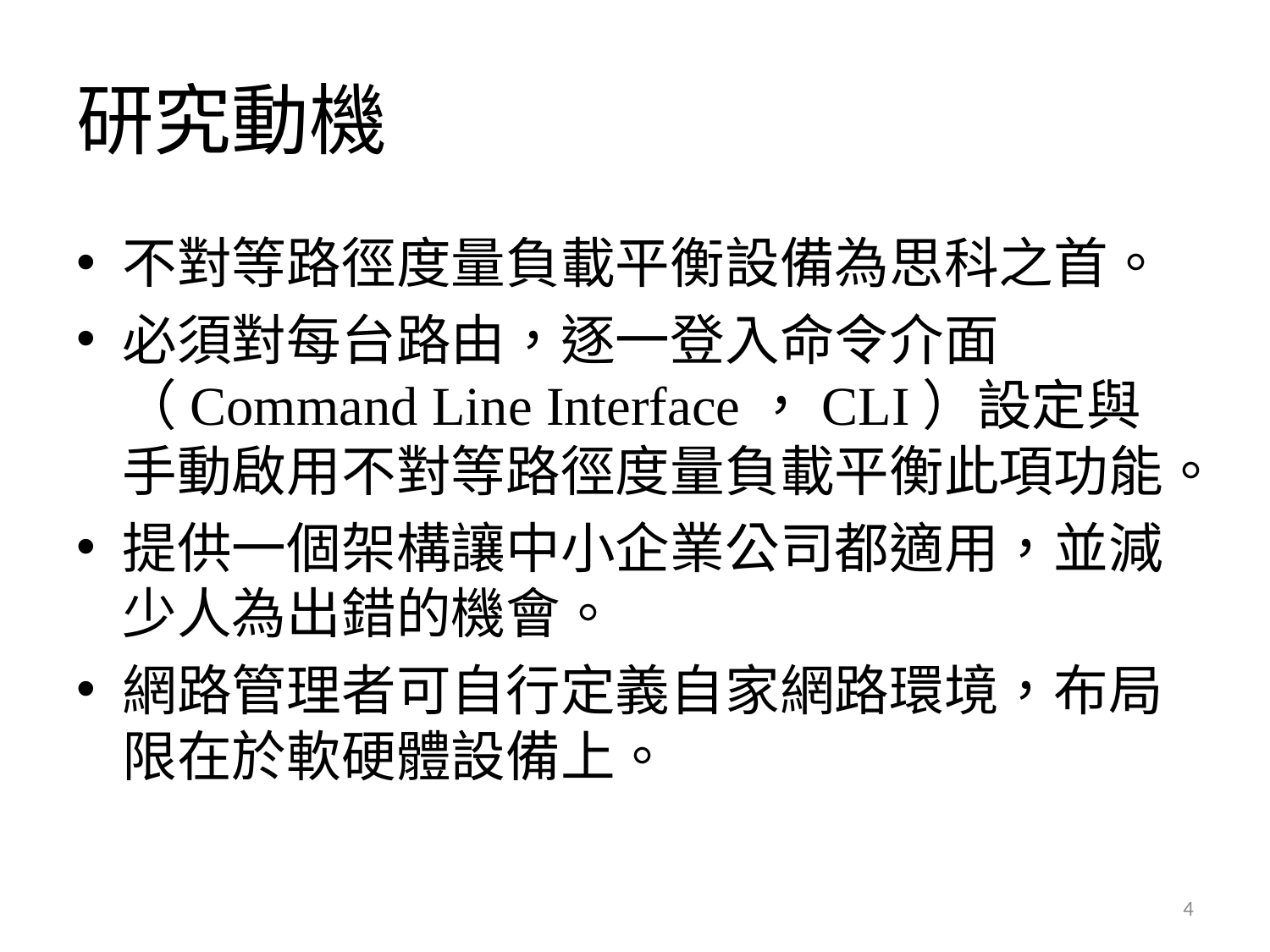

# 研究動機
不對等路徑度量負載平衡設備為思科之首。
必須對每台路由，逐一登入命令介面 （Command Line Interface，CLI）設定與手動啟用不對等路徑度量負載平衡此項功能。
提供一個架構讓中小企業公司都適用，並減少人為出錯的機會。
網路管理者可自行定義自家網路環境，布局限在於軟硬體設備上。

4